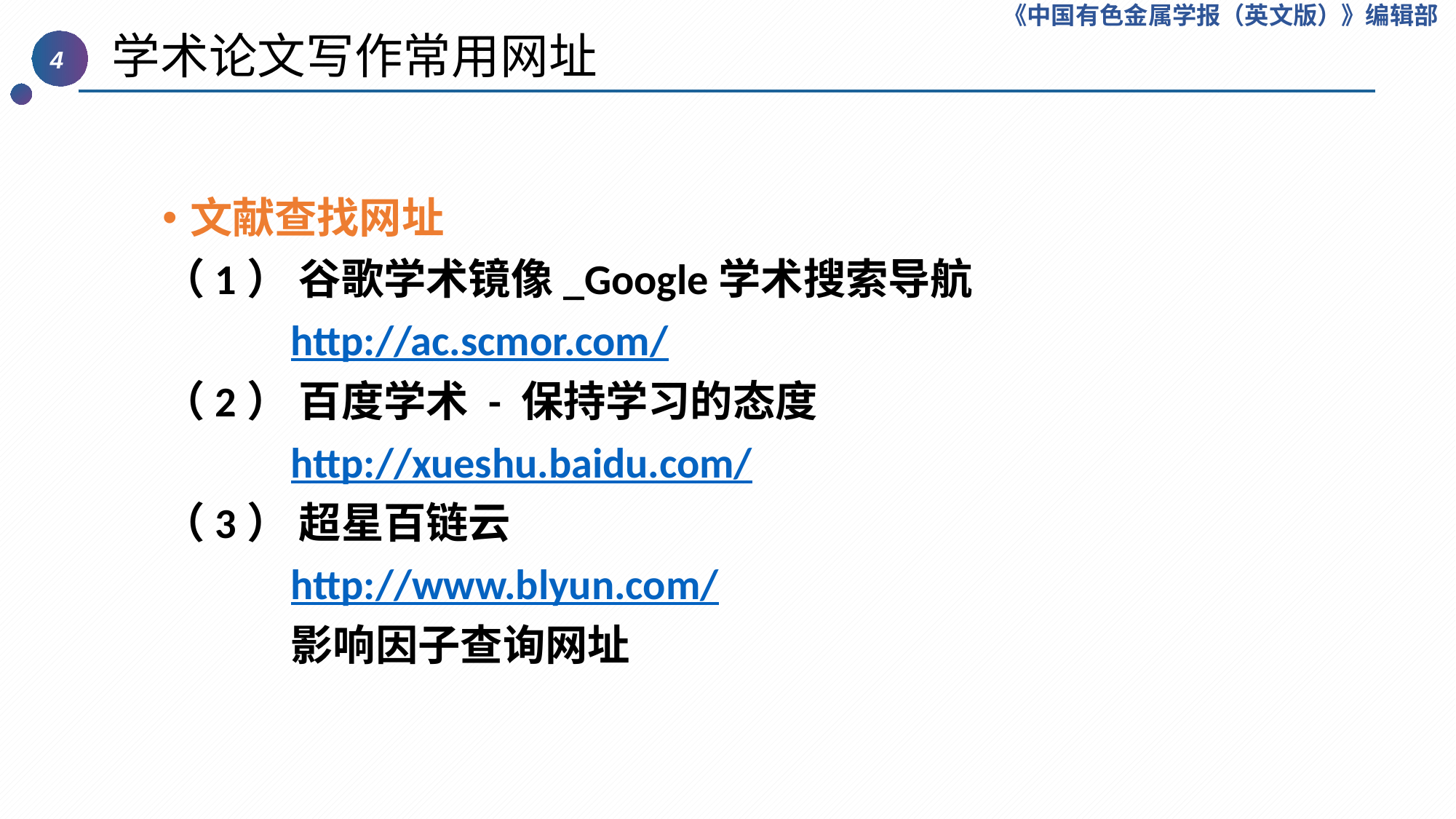

《中国有色金属学报（英文版）》编辑部

      学术论文写作常用网址

4

文献查找网址
（1） 谷歌学术镜像_Google学术搜索导航
http://ac.scmor.com/
（2） 百度学术 - 保持学习的态度
http://xueshu.baidu.com/
（3） 超星百链云
http://www.blyun.com/
影响因子查询网址